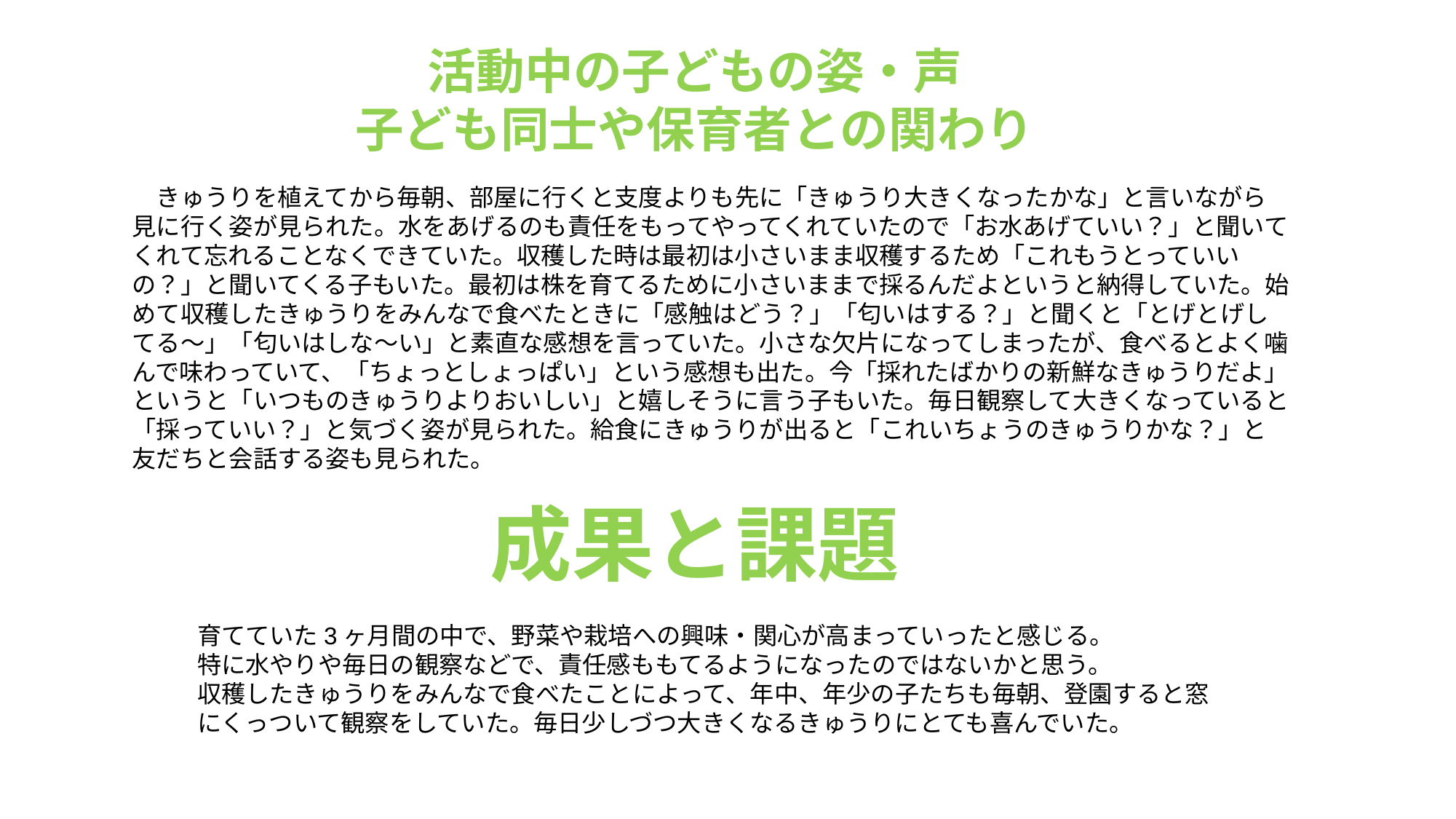

活動中の子どもの姿・声
子ども同士や保育者との関わり
　きゅうりを植えてから毎朝、部屋に行くと支度よりも先に「きゅうり大きくなったかな」と言いながら見に行く姿が見られた。水をあげるのも責任をもってやってくれていたので「お水あげていい？」と聞いてくれて忘れることなくできていた。収穫した時は最初は小さいまま収穫するため「これもうとっていいの？」と聞いてくる子もいた。最初は株を育てるために小さいままで採るんだよというと納得していた。始めて収穫したきゅうりをみんなで食べたときに「感触はどう？」「匂いはする？」と聞くと「とげとげしてる～」「匂いはしな～い」と素直な感想を言っていた。小さな欠片になってしまったが、食べるとよく噛んで味わっていて、「ちょっとしょっぱい」という感想も出た。今「採れたばかりの新鮮なきゅうりだよ」というと「いつものきゅうりよりおいしい」と嬉しそうに言う子もいた。毎日観察して大きくなっていると「採っていい？」と気づく姿が見られた。給食にきゅうりが出ると「これいちょうのきゅうりかな？」と友だちと会話する姿も見られた。
成果と課題
育てていた3ヶ月間の中で、野菜や栽培への興味・関心が高まっていったと感じる。
特に水やりや毎日の観察などで、責任感ももてるようになったのではないかと思う。
収穫したきゅうりをみんなで食べたことによって、年中、年少の子たちも毎朝、登園すると窓にくっついて観察をしていた。毎日少しづつ大きくなるきゅうりにとても喜んでいた。